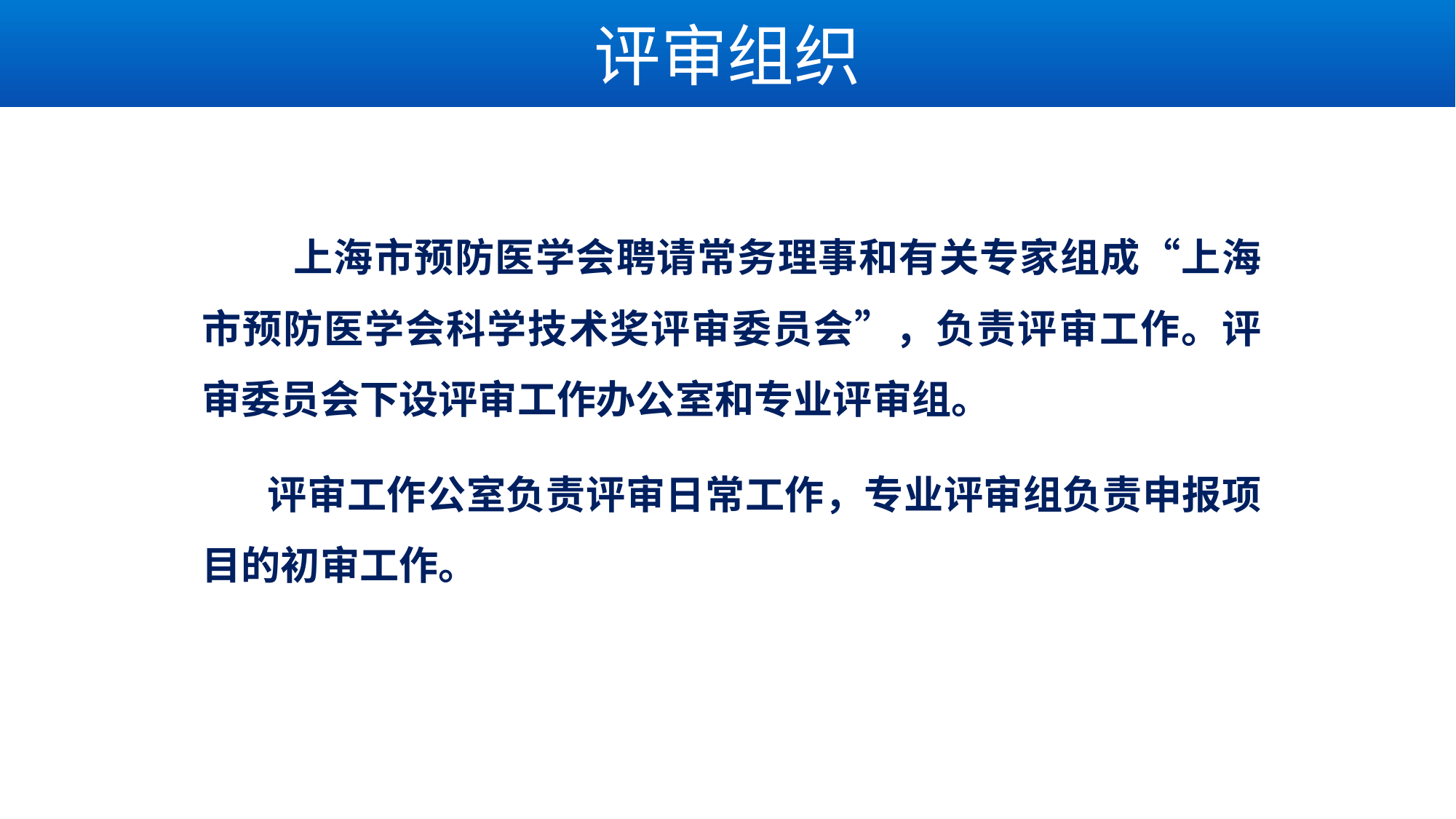

评审组织
           上海市预防医学会聘请常务理事和有关专家组成“上海市预防医学会科学技术奖评审委员会”，负责评审工作。评审委员会下设评审工作办公室和专业评审组。
         评审工作公室负责评审日常工作，专业评审组负责申报项目的初审工作。